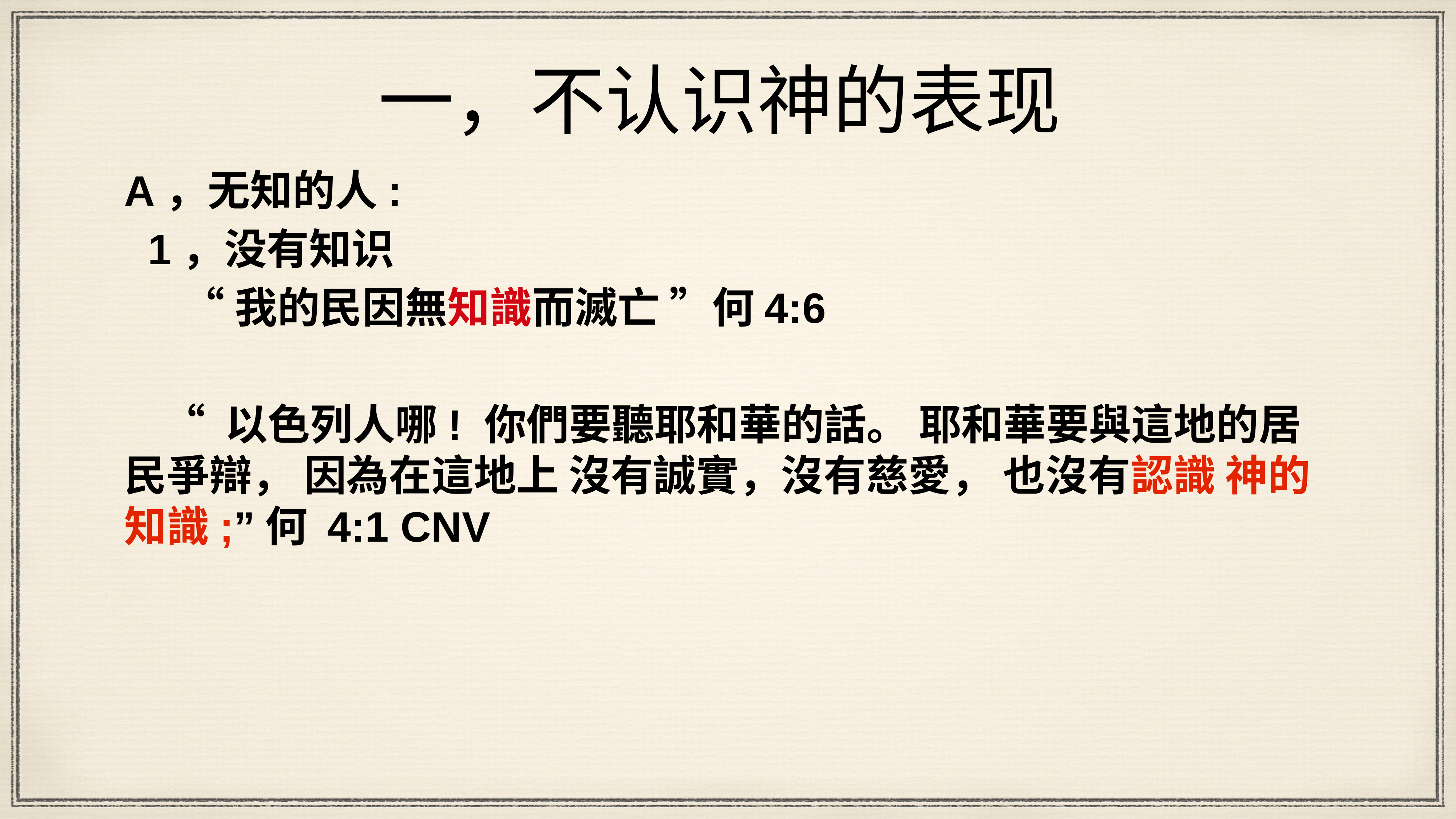

# 一，不认识神的表现
A，无知的人:
  1，没有知识
      “我的⺠因無知識而滅亡 ”何4:6

    “ 以色列人哪! 你們要聽耶和華的話。 耶和華要與這地的居⺠爭辯， 因為在這地上 沒有誠實，沒有慈愛， 也沒有認識 神的知識;”何 4:1 CNV